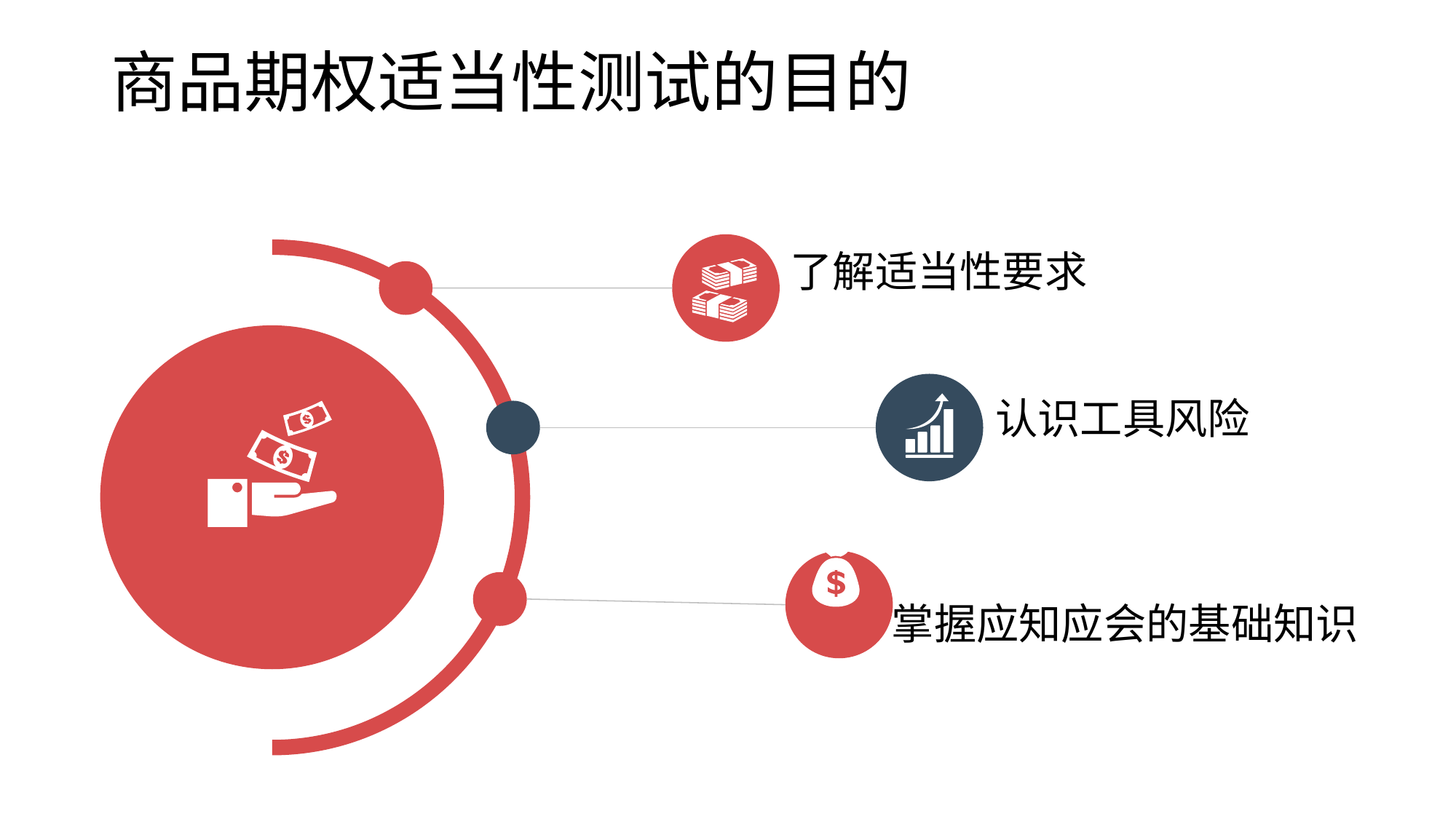

# 商品期权适当性测试的目的
了解适当性要求

认识工具风险

掌握应知应会的基础知识